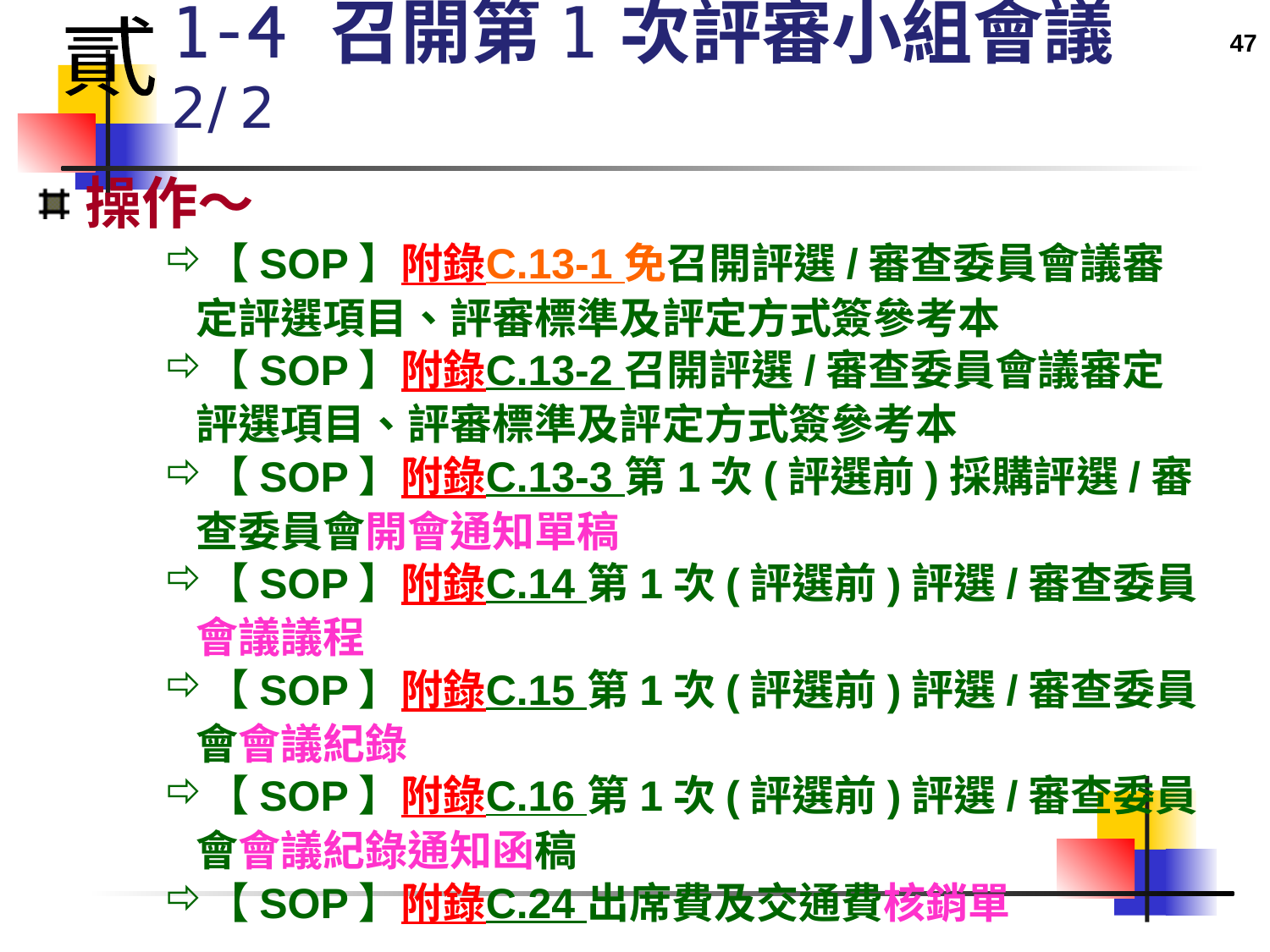

47
貳
# 1-4 召開第1次評審小組會議 2/2
操作～
【SOP】附錄C.13-1 免召開評選/審查委員會議審定評選項目、評審標準及評定方式簽參考本
【SOP】附錄C.13-2 召開評選/審查委員會議審定評選項目、評審標準及評定方式簽參考本
【SOP】附錄C.13-3 第1次(評選前)採購評選/審查委員會開會通知單稿
【SOP】附錄C.14 第1次(評選前)評選/審查委員會議議程
【SOP】附錄C.15 第1次(評選前)評選/審查委員會會議紀錄
【SOP】附錄C.16 第1次(評選前)評選/審查委員會會議紀錄通知函稿
【SOP】附錄C.24 出席費及交通費核銷單